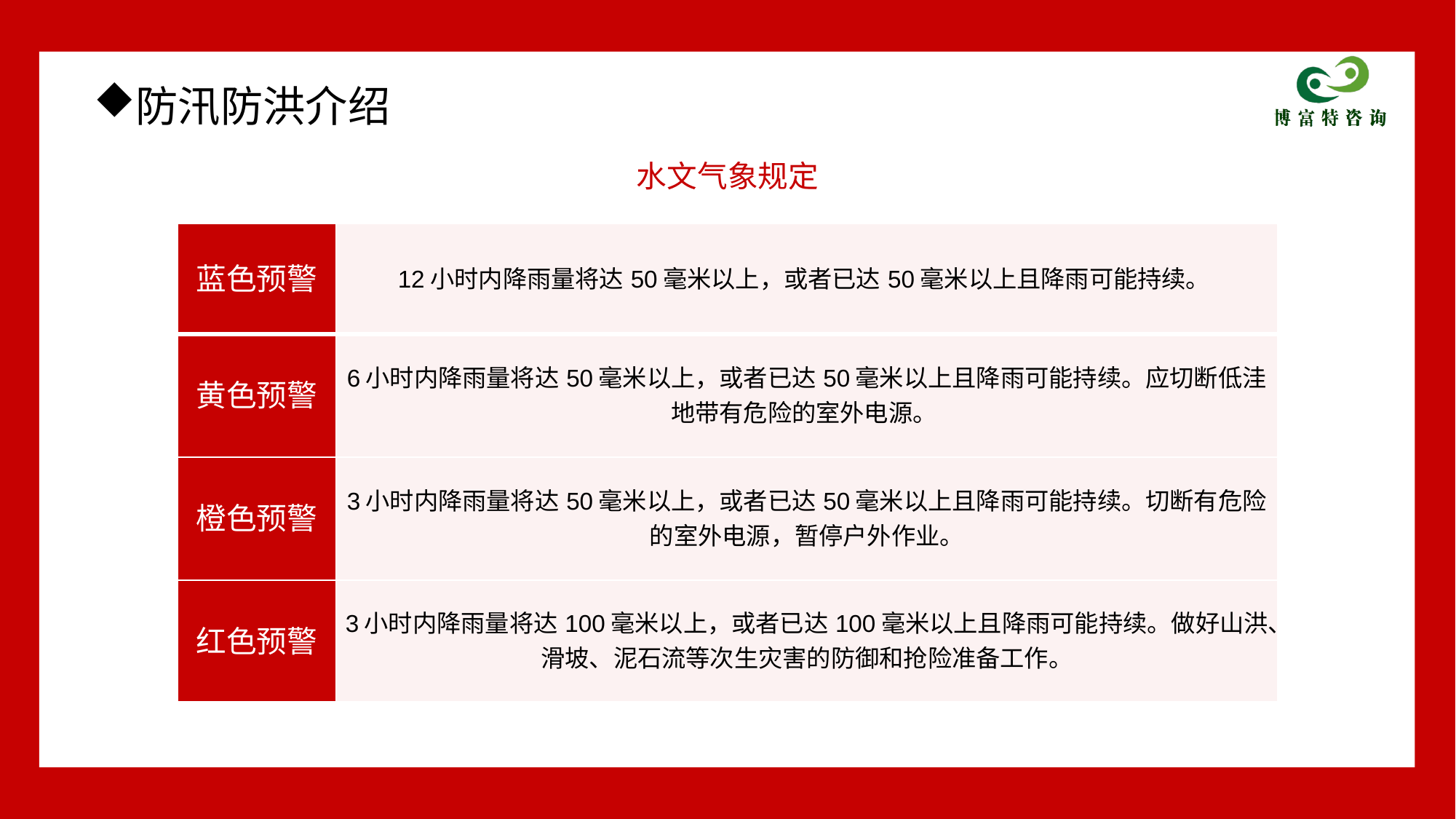

防汛防洪介绍
水文气象规定
| 蓝色预警 | 12小时内降雨量将达50毫米以上，或者已达50毫米以上且降雨可能持续。 |
| --- | --- |
| 黄色预警 | 6小时内降雨量将达50毫米以上，或者已达50毫米以上且降雨可能持续。应切断低洼地带有危险的室外电源。 |
| 橙色预警 | 3小时内降雨量将达50毫米以上，或者已达50毫米以上且降雨可能持续。切断有危险的室外电源，暂停户外作业。 |
| 红色预警 | 3小时内降雨量将达100毫米以上，或者已达100毫米以上且降雨可能持续。做好山洪、滑坡、泥石流等次生灾害的防御和抢险准备工作。 |